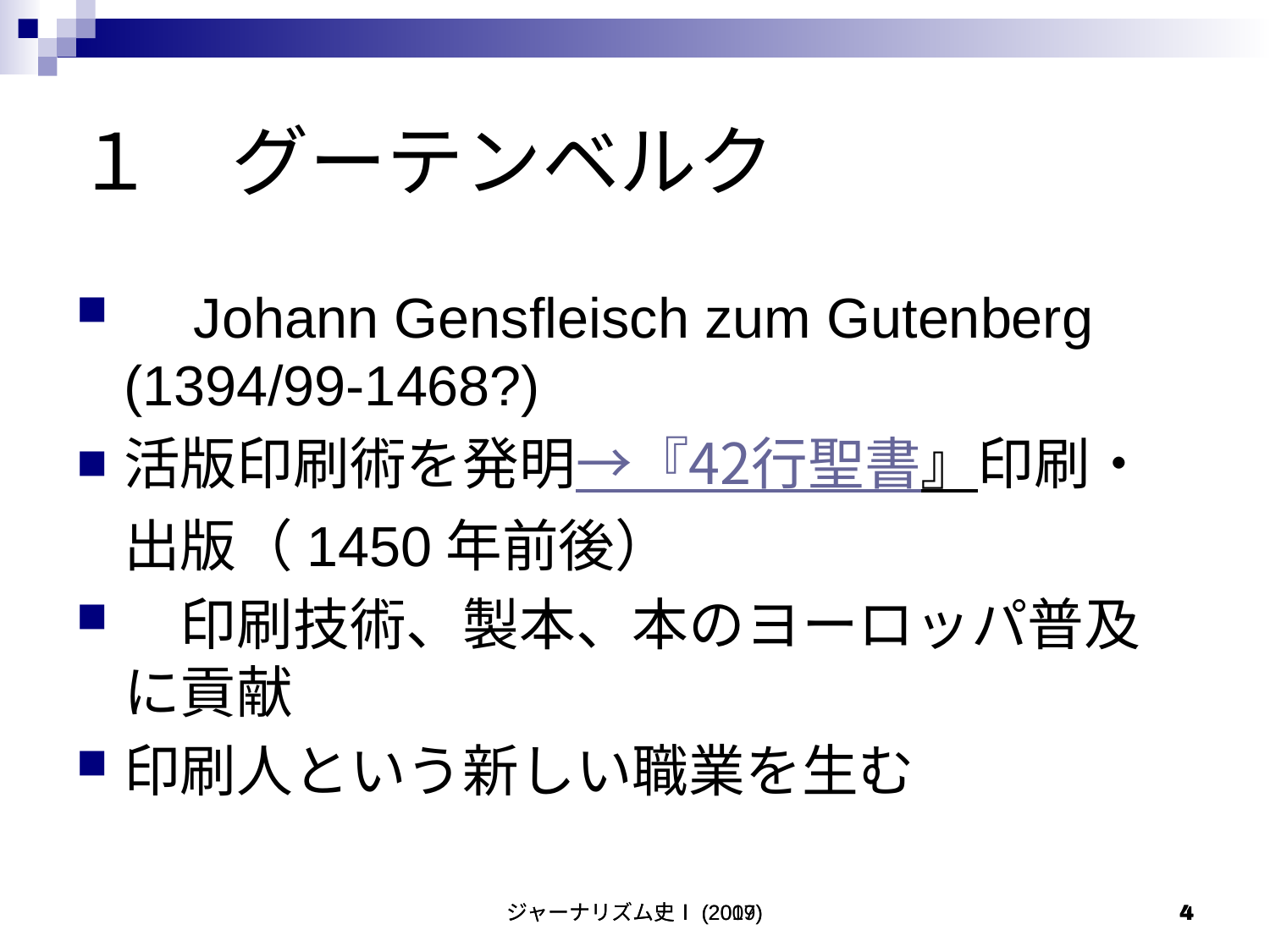

１　グーテンベルク
　Johann Gensfleisch zum Gutenberg (1394/99-1468?)
活版印刷術を発明→『42行聖書』印刷・出版（1450年前後）
　印刷技術、製本、本のヨーロッパ普及に貢献
印刷人という新しい職業を生む
ジャーナリズム史Ⅰ(2009)
ジャーナリズム史Ⅰ(2017)
4
4